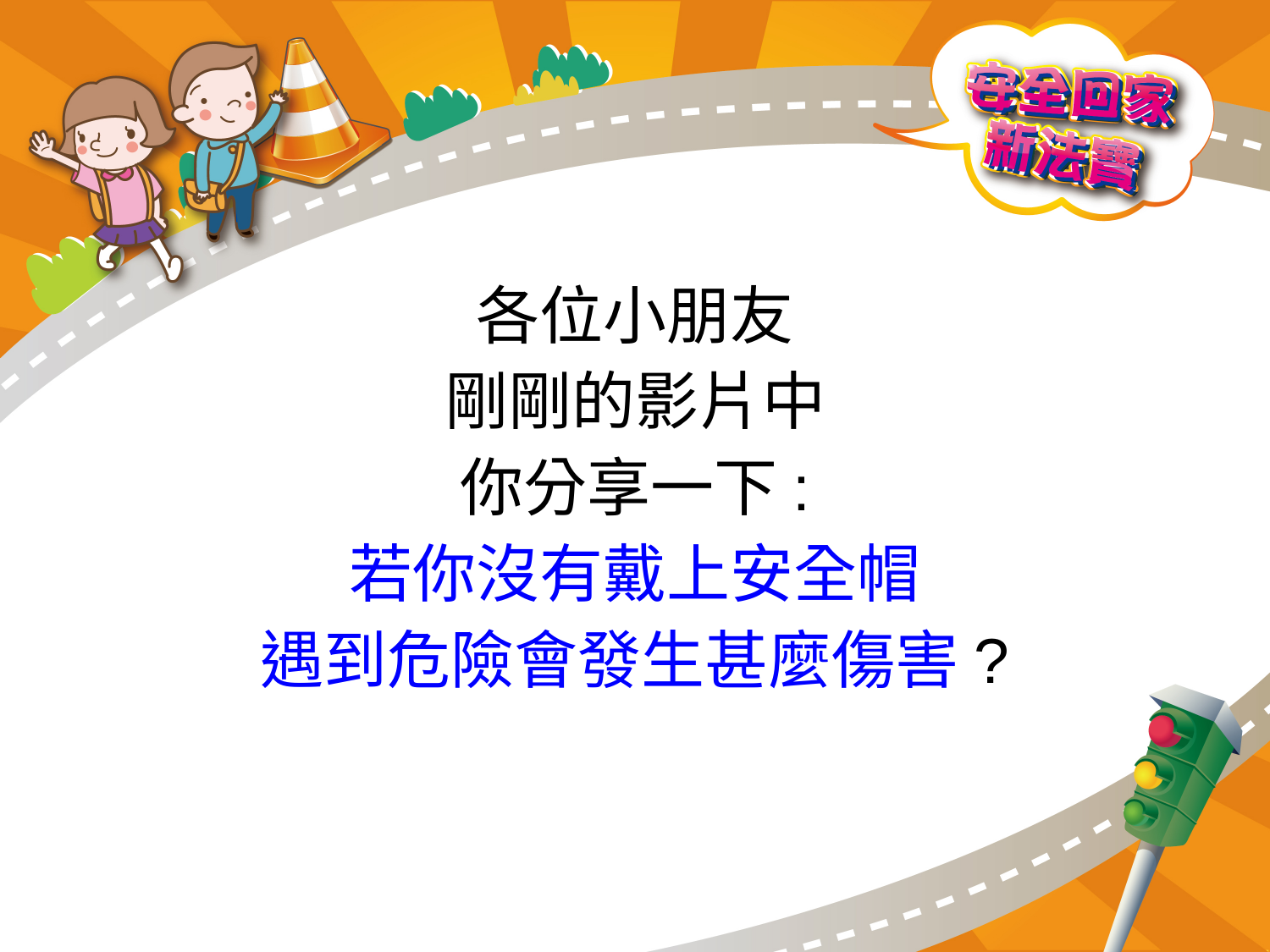

各位小朋友
剛剛的影片中
你分享一下:
若你沒有戴上安全帽
遇到危險會發生甚麼傷害?